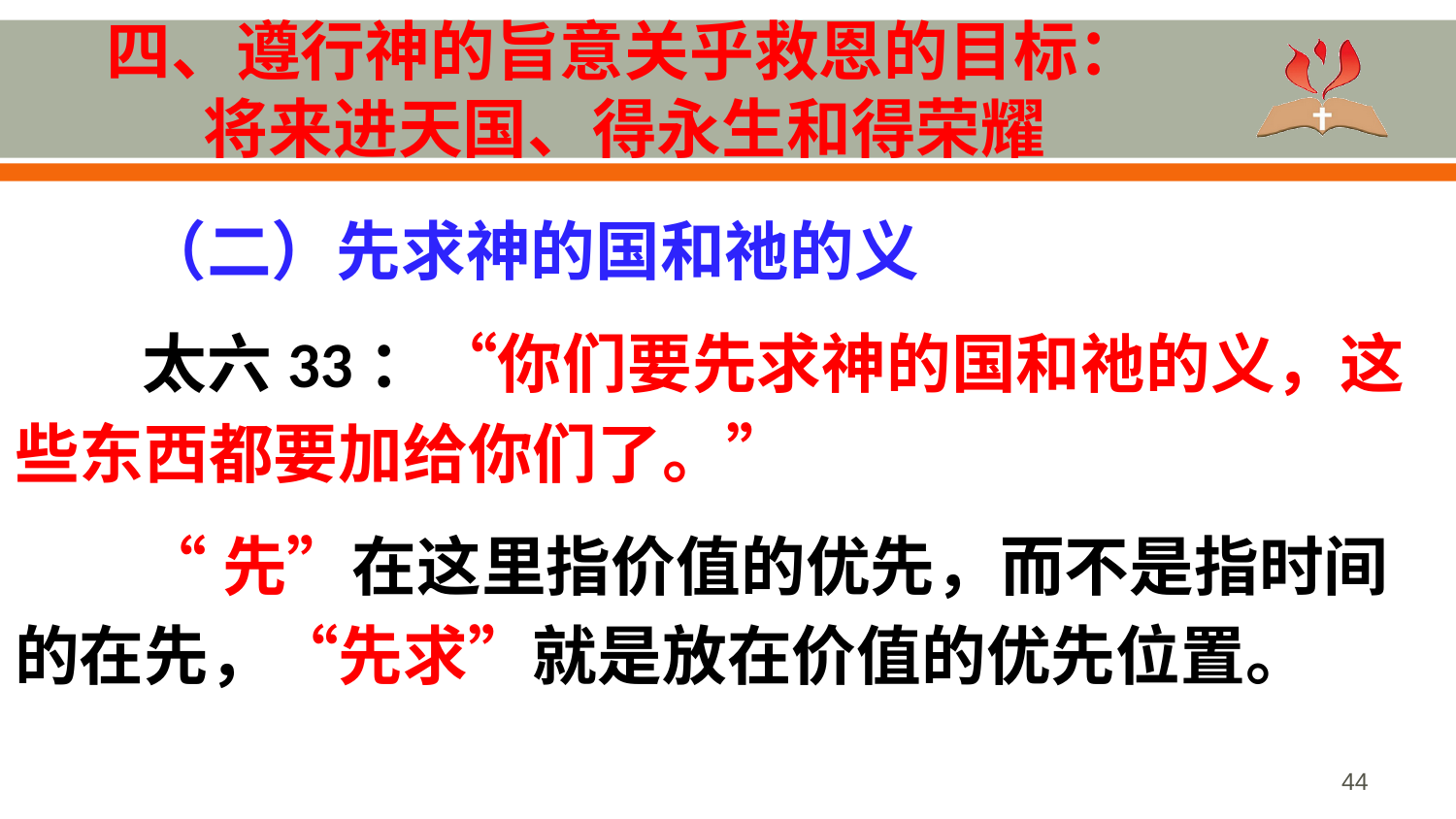

# 四、遵行神的旨意关乎救恩的目标： 将来进天国、得永生和得荣耀
（二）先求神的国和祂的义
太六33：“你们要先求神的国和祂的义，这些东西都要加给你们了。”
“先”在这里指价值的优先，而不是指时间的在先，“先求”就是放在价值的优先位置。

44